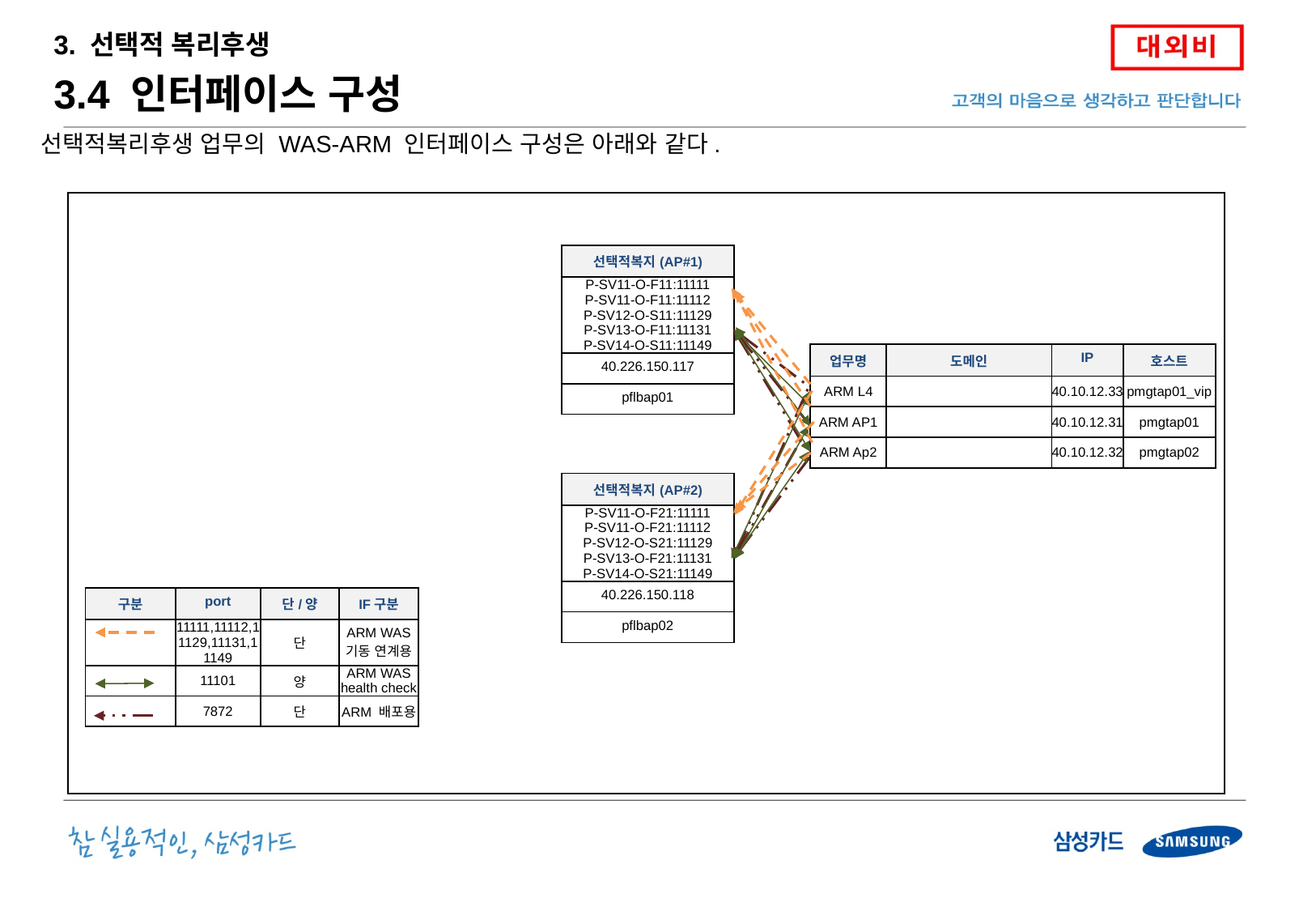

3. 선택적 복리후생
3.4 인터페이스 구성
선택적복리후생 업무의 WAS-ARM 인터페이스 구성은 아래와 같다.

| 선택적복지(AP#1) |
| --- |
| P-SV11-O-F11:11111 P-SV11-O-F11:11112 P-SV12-O-S11:11129 P-SV13-O-F11:11131 P-SV14-O-S11:11149 |
| 40.226.150.117 |
| pflbap01 |
| 업무명 | 도메인 | IP | 호스트 |
| --- | --- | --- | --- |
| ARM L4 |  | 40.10.12.33 | pmgtap01\_vip |
| ARM AP1 |  | 40.10.12.31 | pmgtap01 |
| ARM Ap2 |  | 40.10.12.32 | pmgtap02 |
| 선택적복지(AP#2) |
| --- |
| P-SV11-O-F21:11111 P-SV11-O-F21:11112 P-SV12-O-S21:11129 P-SV13-O-F21:11131 P-SV14-O-S21:11149 |
| 40.226.150.118 |
| pflbap02 |
| 구분 | port | 단/양 | IF구분 |
| --- | --- | --- | --- |
|  | 11111,11112,11129,11131,11149 | 단 | ARM WAS 기동 연계용 |
|  | 11101 | 양 | ARM WAS health check |
|  | 7872 | 단 | ARM 배포용 |